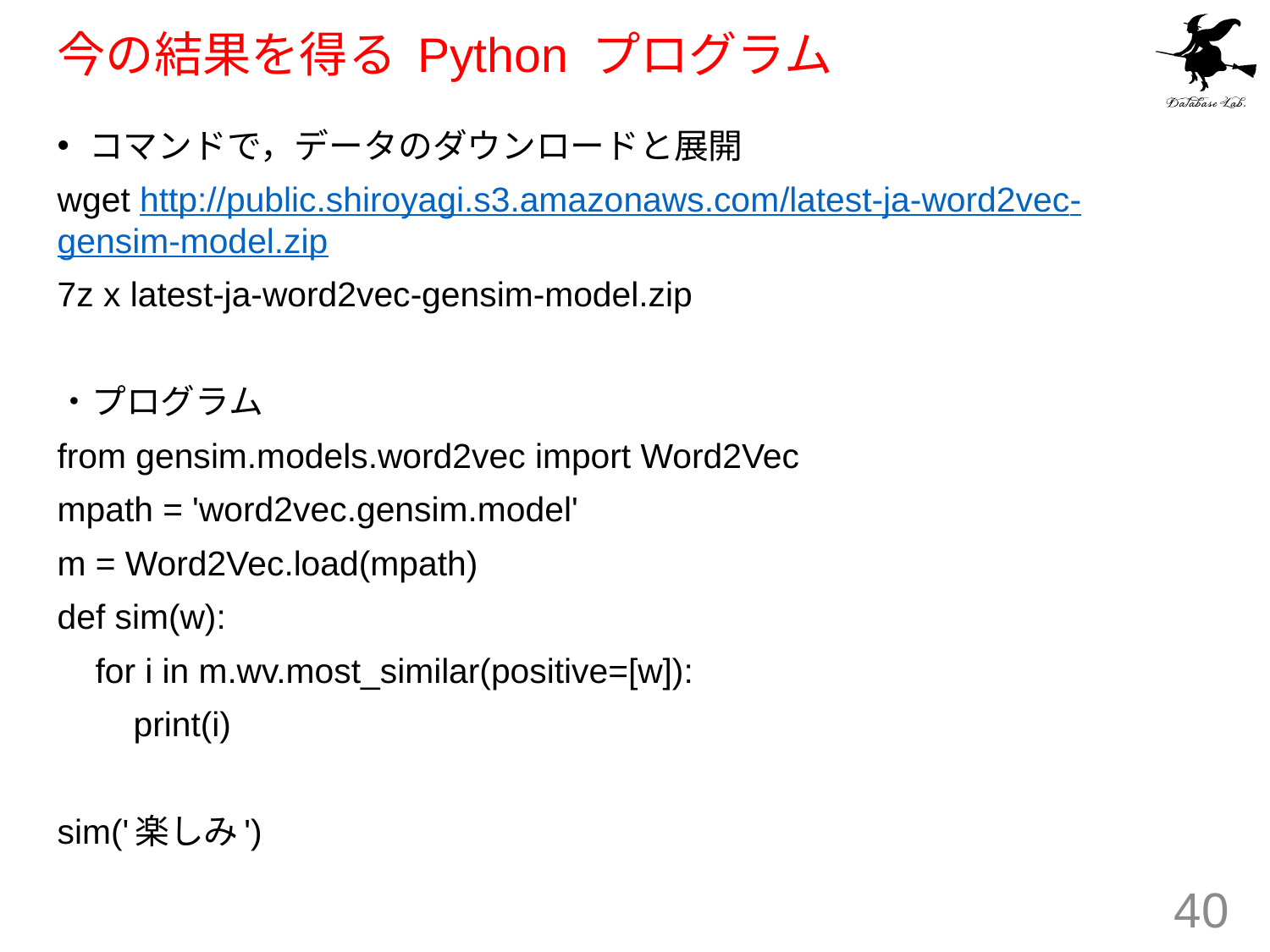

# 今の結果を得る Python プログラム
コマンドで，データのダウンロードと展開
wget http://public.shiroyagi.s3.amazonaws.com/latest-ja-word2vec-gensim-model.zip
7z x latest-ja-word2vec-gensim-model.zip

・プログラム
from gensim.models.word2vec import Word2Vec
mpath = 'word2vec.gensim.model'
m = Word2Vec.load(mpath)
def sim(w):
    for i in m.wv.most_similar(positive=[w]):
        print(i)

sim('楽しみ')
40